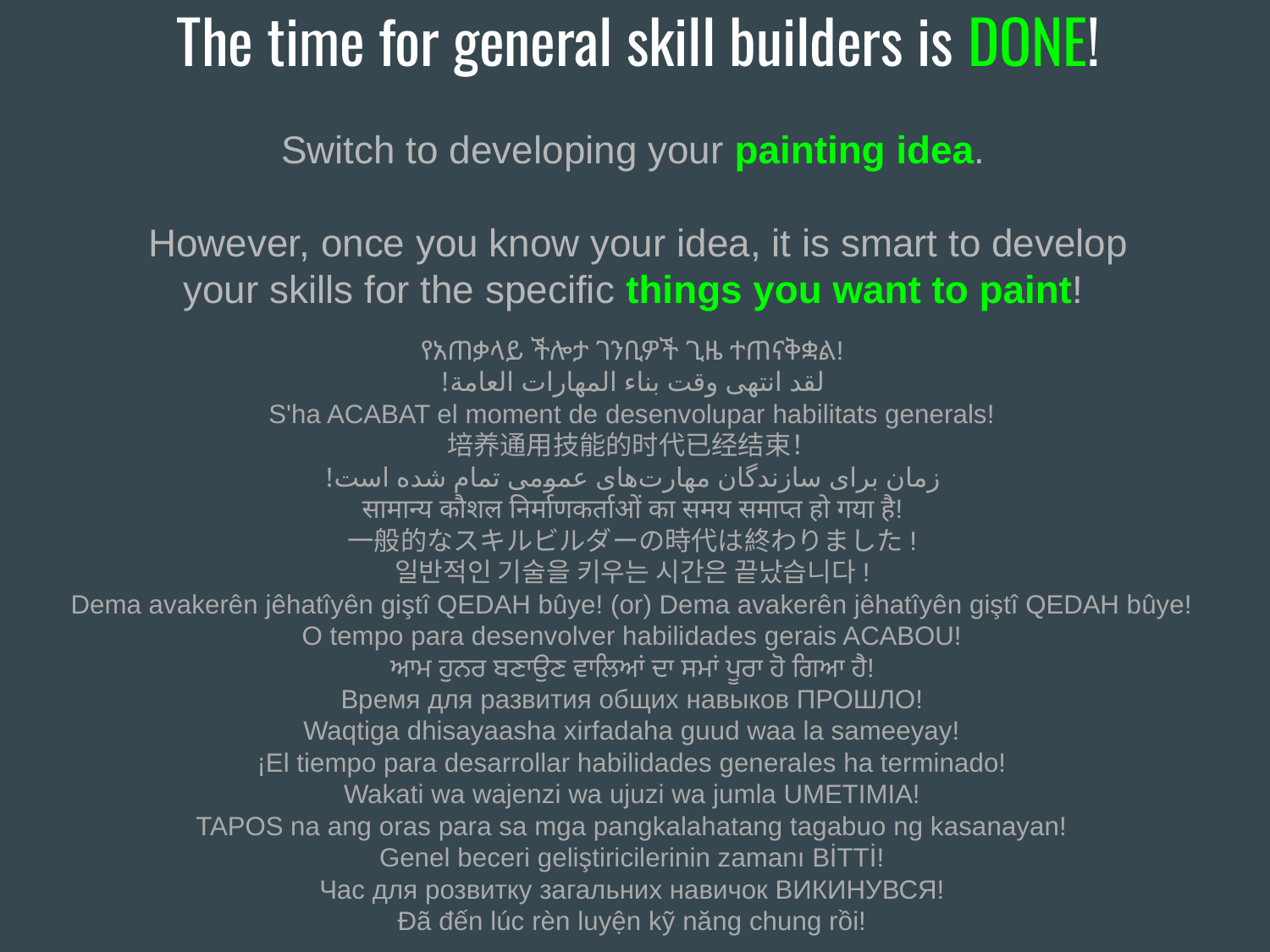

The time for general skill builders is DONE!

Switch to developing your painting idea.

However, once you know your idea, it is smart to develop your skills for the specific things you want to paint!
የአጠቃላይ ችሎታ ገንቢዎች ጊዜ ተጠናቅቋል!
لقد انتهى وقت بناء المهارات العامة!
S'ha ACABAT el moment de desenvolupar habilitats generals!
培养通用技能的时代已经结束！
زمان برای سازندگان مهارت‌های عمومی تمام شده است!
सामान्य कौशल निर्माणकर्ताओं का समय समाप्त हो गया है!
一般的なスキルビルダーの時代は終わりました!
일반적인 기술을 키우는 시간은 끝났습니다!
Dema avakerên jêhatîyên giştî QEDAH bûye! (or) Dema avakerên jêhatîyên giştî QEDAH bûye!
O tempo para desenvolver habilidades gerais ACABOU!
ਆਮ ਹੁਨਰ ਬਣਾਉਣ ਵਾਲਿਆਂ ਦਾ ਸਮਾਂ ਪੂਰਾ ਹੋ ਗਿਆ ਹੈ!
Время для развития общих навыков ПРОШЛО!
Waqtiga dhisayaasha xirfadaha guud waa la sameeyay!
¡El tiempo para desarrollar habilidades generales ha terminado!
Wakati wa wajenzi wa ujuzi wa jumla UMETIMIA!
TAPOS na ang oras para sa mga pangkalahatang tagabuo ng kasanayan!
Genel beceri geliştiricilerinin zamanı BİTTİ!
Час для розвитку загальних навичок ВИКИНУВСЯ!
Đã đến lúc rèn luyện kỹ năng chung rồi!